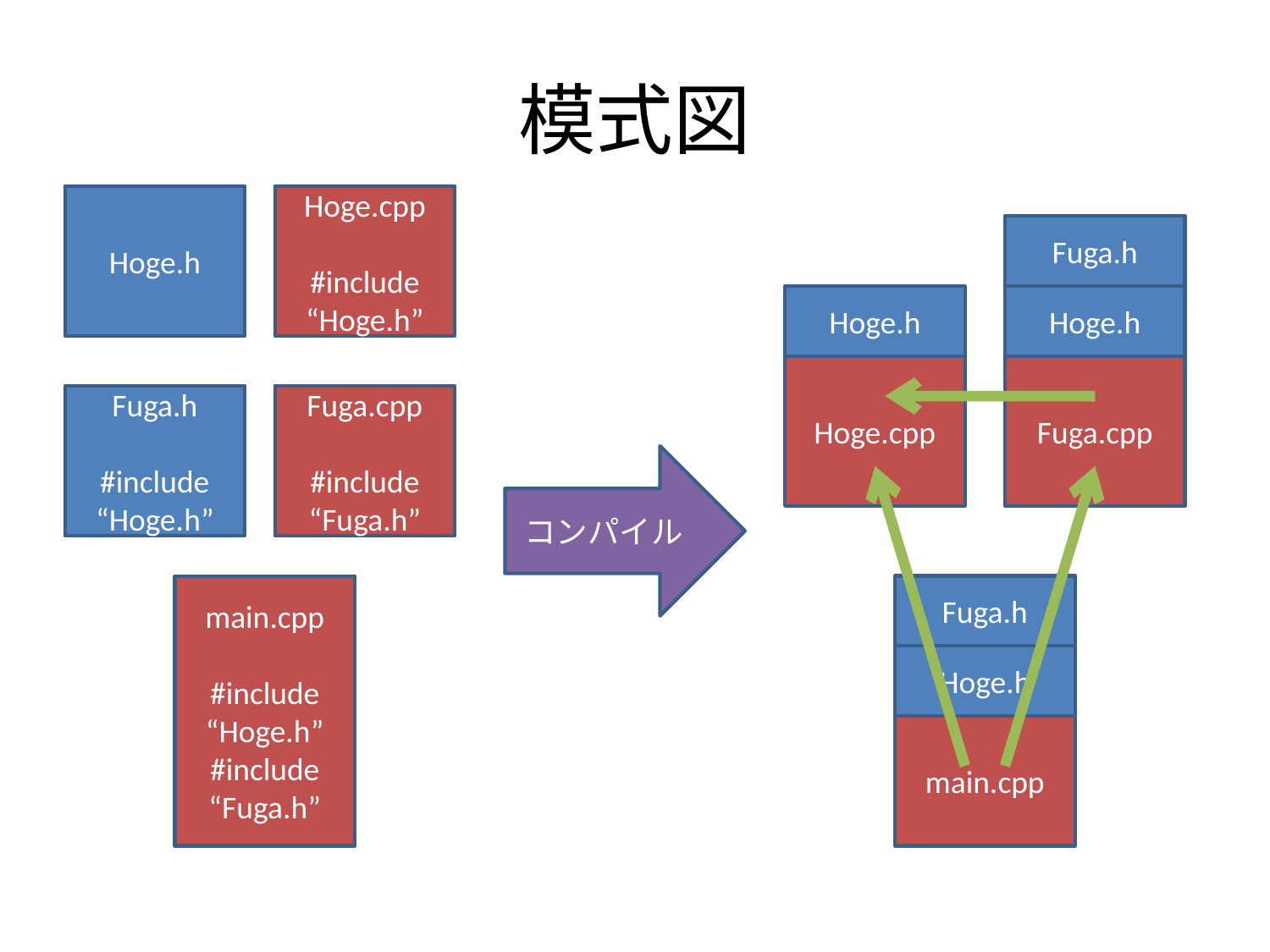

# 模式図
Hoge.h
Hoge.cpp

#include “Hoge.h”
Fuga.h
Hoge.h
Hoge.h
Hoge.cpp
Fuga.cpp
Fuga.h

#include “Hoge.h”
Fuga.cpp

#include “Fuga.h”
コンパイル
main.cpp

#include “Hoge.h”
#include “Fuga.h”
Fuga.h
Hoge.h
main.cpp